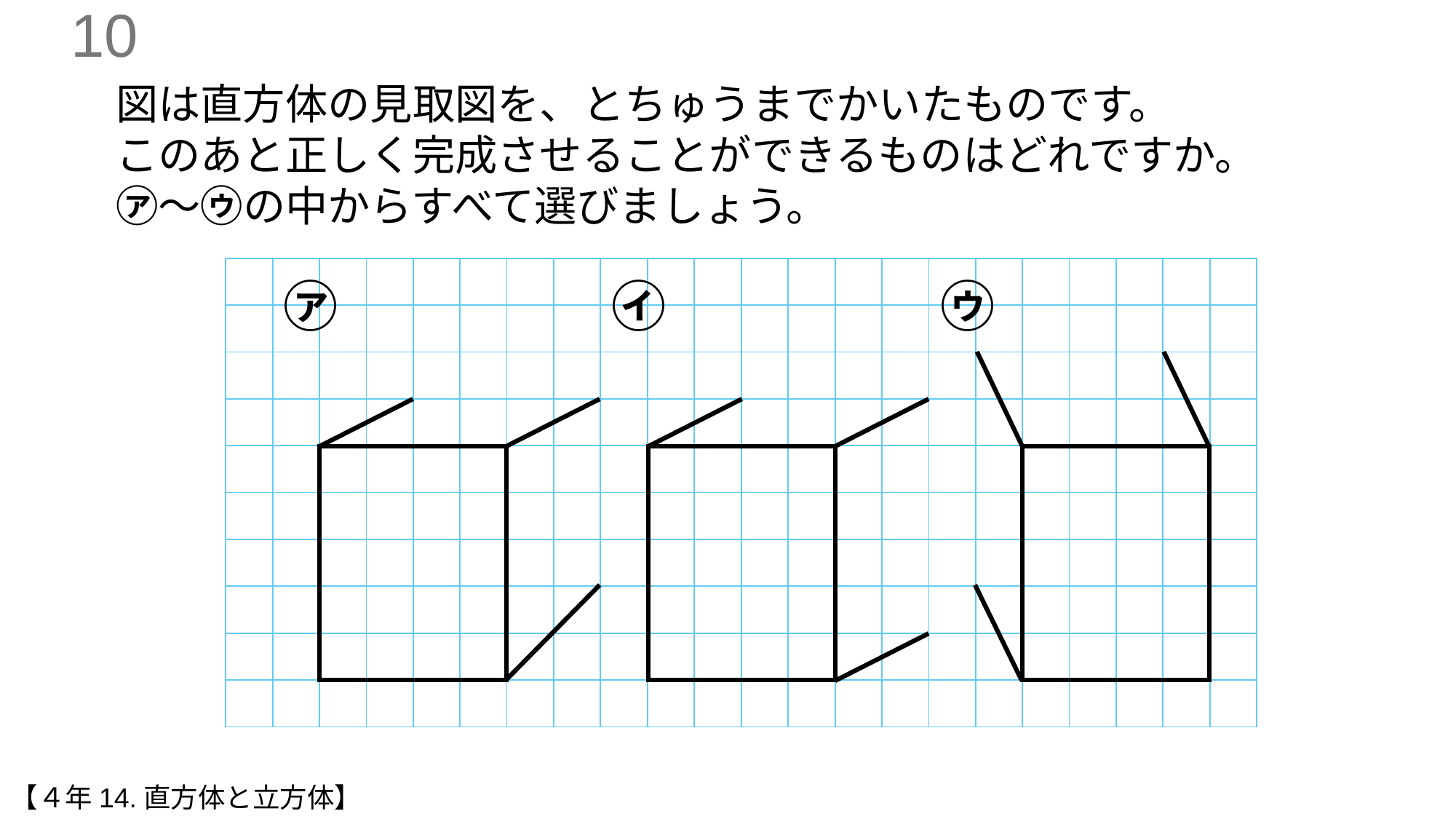

10
図は直方体の見取図を、とちゅうまでかいたものです。
このあと正しく完成させることができるものはどれですか。
㋐〜㋒の中からすべて選びましょう。
|  |  |  |  |  |  |  |  |  |  |  |
| --- | --- | --- | --- | --- | --- | --- | --- | --- | --- | --- |
|  |  |  |  |  |  |  |  |  |  |  |
|  |  |  |  |  |  |  |  |  |  |  |
|  |  |  |  |  |  |  |  |  |  |  |
|  |  |  |  |  |  |  |  |  |  |  |
|  |  |  |  |  |  |  |  |  |  |  |
|  |  |  |  |  |  |  |  |  |  |  |
|  |  |  |  |  |  |  |  |  |  |  |
|  |  |  |  |  |  |  |  |  |  |  |
|  |  |  |  |  |  |  |  |  |  |  |
|  |  |  |  |  |  |  |  |  |  |  |
| --- | --- | --- | --- | --- | --- | --- | --- | --- | --- | --- |
|  |  |  |  |  |  |  |  |  |  |  |
|  |  |  |  |  |  |  |  |  |  |  |
|  |  |  |  |  |  |  |  |  |  |  |
|  |  |  |  |  |  |  |  |  |  |  |
|  |  |  |  |  |  |  |  |  |  |  |
|  |  |  |  |  |  |  |  |  |  |  |
|  |  |  |  |  |  |  |  |  |  |  |
|  |  |  |  |  |  |  |  |  |  |  |
|  |  |  |  |  |  |  |  |  |  |  |
㋐
㋒
㋑

【４年14.直方体と立方体】